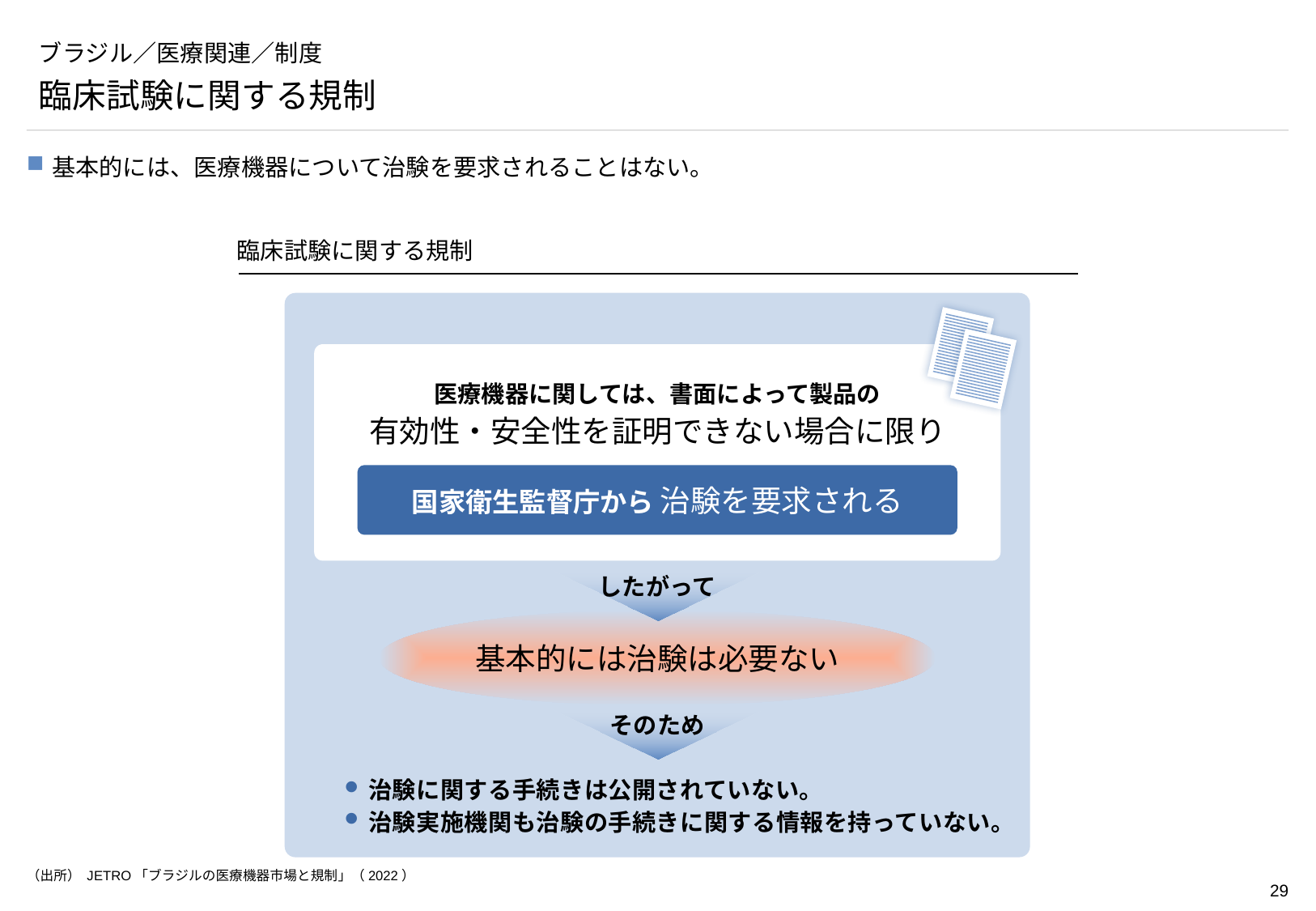

# ブラジル／医療関連／制度
臨床試験に関する規制
基本的には、医療機器について治験を要求されることはない。
臨床試験に関する規制

医療機器に関しては、書面によって製品の
有効性・安全性を証明できない場合に限り
国家衛生監督庁から 治験を要求される

したがって
基本的には治験は必要ない

そのため
治験に関する手続きは公開されていない。
治験実施機関も治験の手続きに関する情報を持っていない。
（出所） JETRO「ブラジルの医療機器市場と規制」（2022）